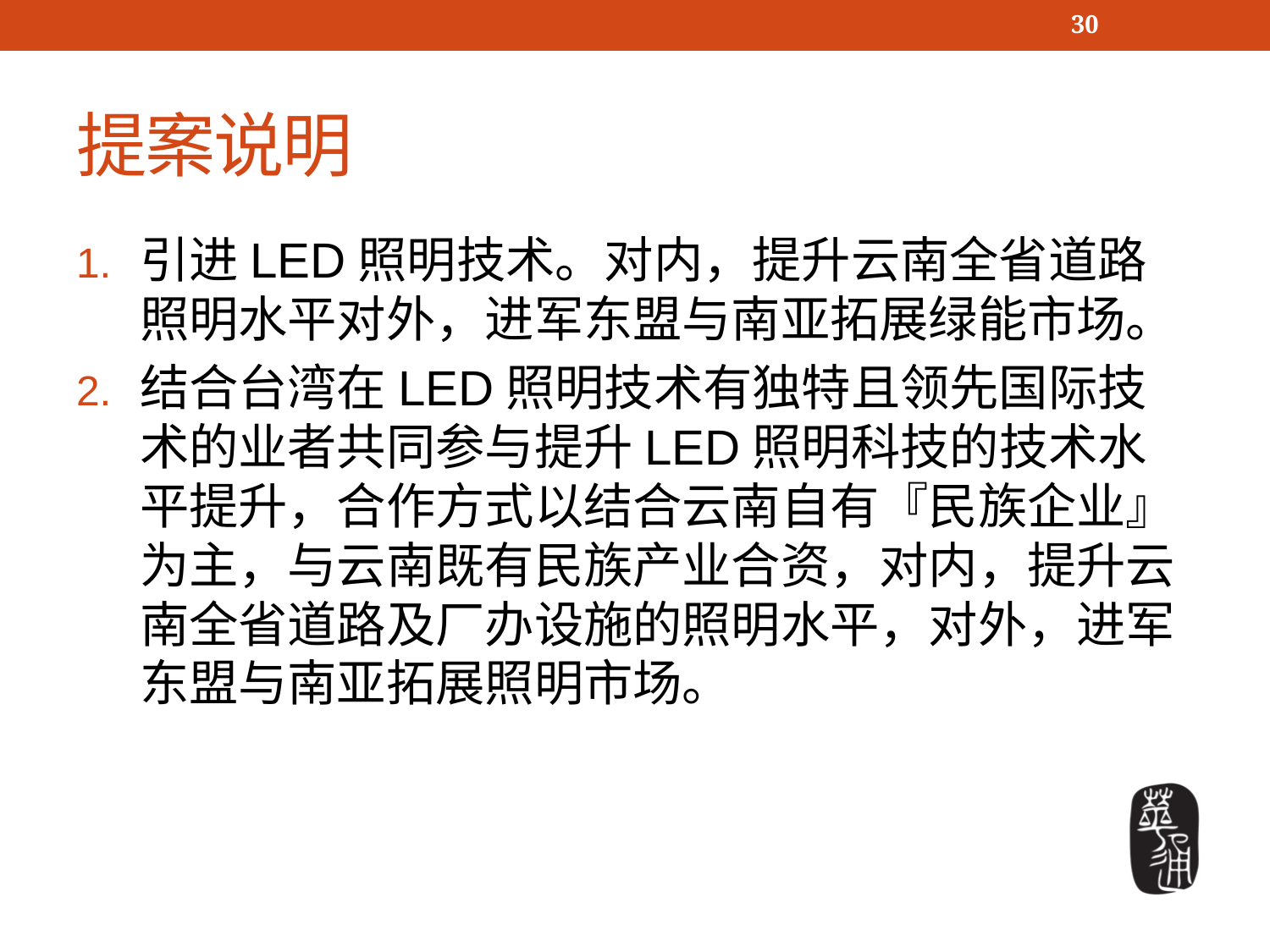

30
# 提案说明
引进LED照明技术。对内，提升云南全省道路照明水平对外，进军东盟与南亚拓展绿能市场。
结合台湾在LED照明技术有独特且领先国际技术的业者共同参与提升LED照明科技的技术水平提升，合作方式以结合云南自有『民族企业』为主，与云南既有民族产业合资，对内，提升云南全省道路及厂办设施的照明水平，对外，进军东盟与南亚拓展照明市场。